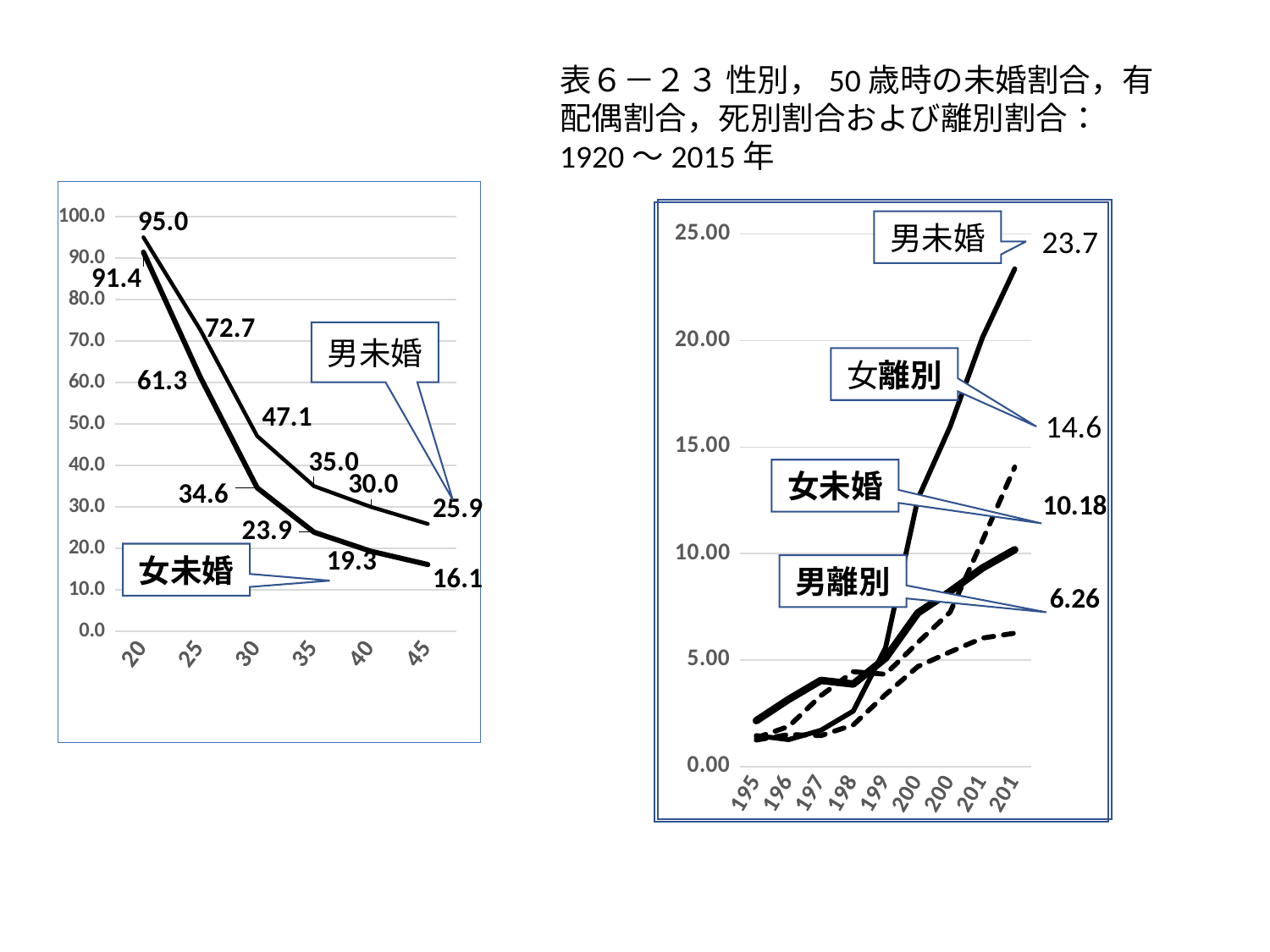

表６－２３ 性別，50歳時の未婚割合，有配偶割合，死別割合および離別割合：1920～2015年

### Chart

| Category | 男性 | 女性 |
|---|---|---|
|  20～24  | 95.0 | 91.4 |
|  25～29  | 72.7 | 61.3 |
|  30～34  | 47.1 | 34.6 |
|  35～39  | 35.0 | 23.9 |
|  40～44  | 30.0 | 19.3 |
|  45～49  | 25.9 | 16.1 |

### Chart

| Category | 男 未婚 | 男離別 | 女未婚 | 女離別 |
|---|---|---|---|---|
| 1950 | 1.45 | 1.24 | 1.35 | 2.15 |
| 1960 | 1.26 | 1.5 | 1.88 | 3.15 |
| 1970 | 1.7 | 1.45 | 3.33 | 4.04 |
| 1980 | 2.6 | 1.95 | 4.45 | 3.87 |
| 1990 | 5.57 | 3.38 | 4.33 | 5.09 |
| 2000 | 12.57 | 4.69 | 5.82 | 7.21 |
| 2005 | 15.96 | 5.38 | 7.25 | 8.22 |
| 2010 | 20.14 | 6.03 | 10.61 | 9.32 |
| 2015 | 23.37 | 6.26 | 14.06 | 10.18 |
男未婚
23.7
男未婚
女離別
14.6
女未婚
10.18
女未婚
男離別
6.26